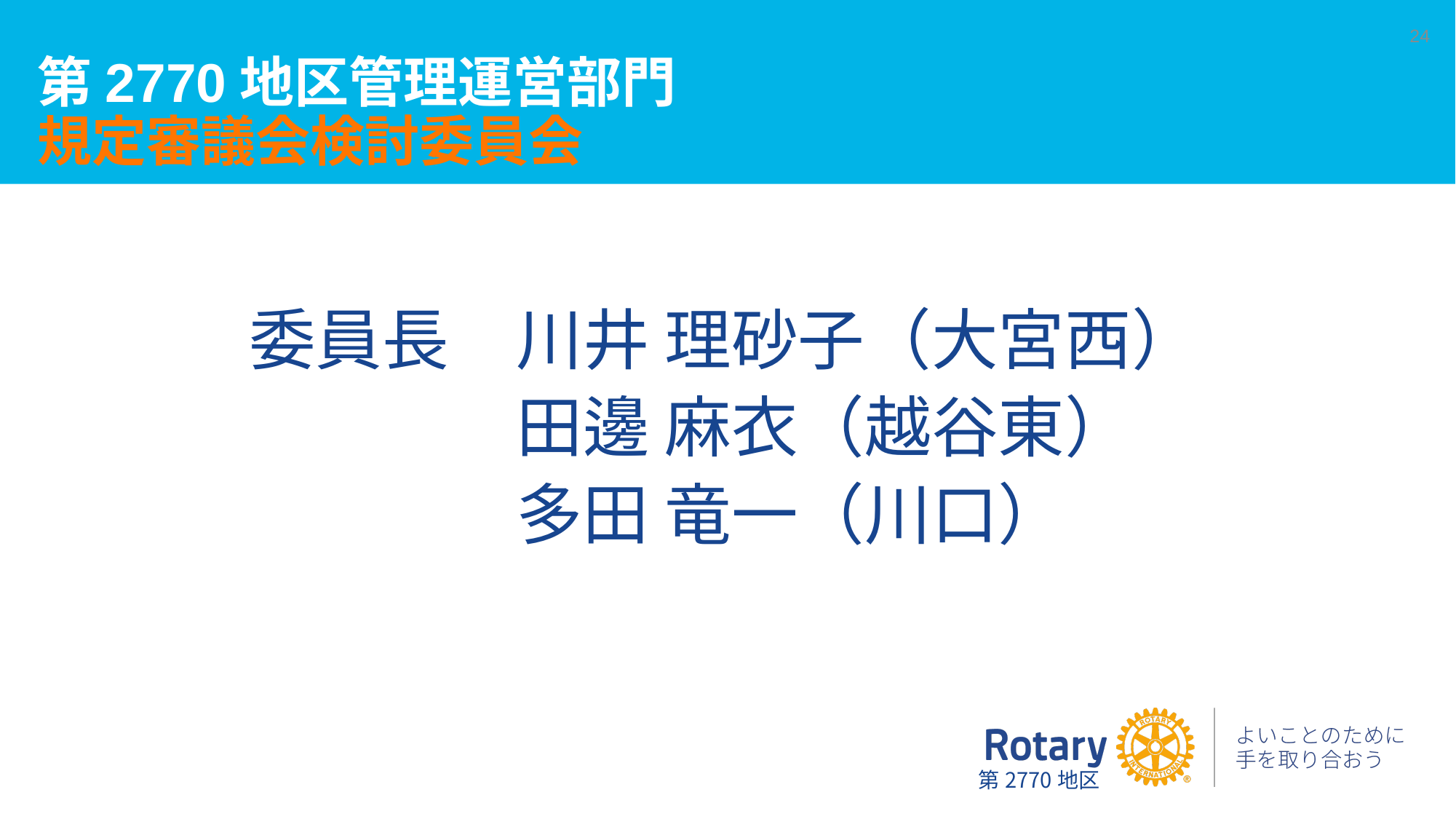

24
# 第2770地区管理運営部門 規定審議会検討委員会
委員長　川井 理砂子（大宮西）
　　　　田邊 麻衣（越谷東）
　　　　多田 竜一（川口）